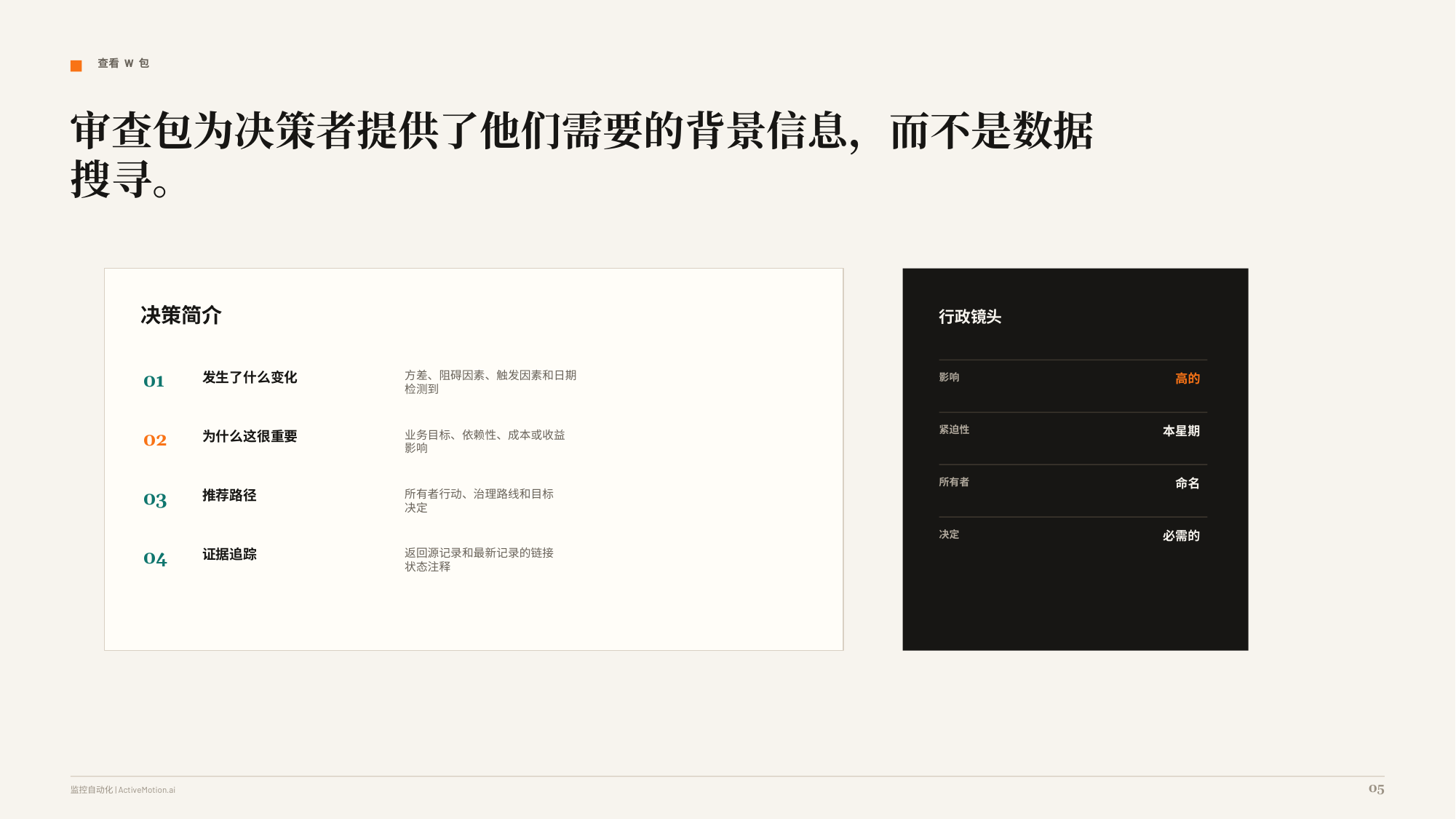

查看 W 包

审查包为决策者提供了他们需要的背景信息，而不是数据搜寻。

决策简介
行政镜头

01
发生了什么变化
方差、阻碍因素、触发因素和日期
检测到
影响
高的

紧迫性
本星期
02
为什么这很重要
业务目标、依赖性、成本或收益
影响

所有者
命名
03
推荐路径
所有者行动、治理路线和目标
决定

决定
必需的
04
证据追踪
返回源记录和最新记录的链接
状态注释

05
监控自动化| ActiveMotion.ai